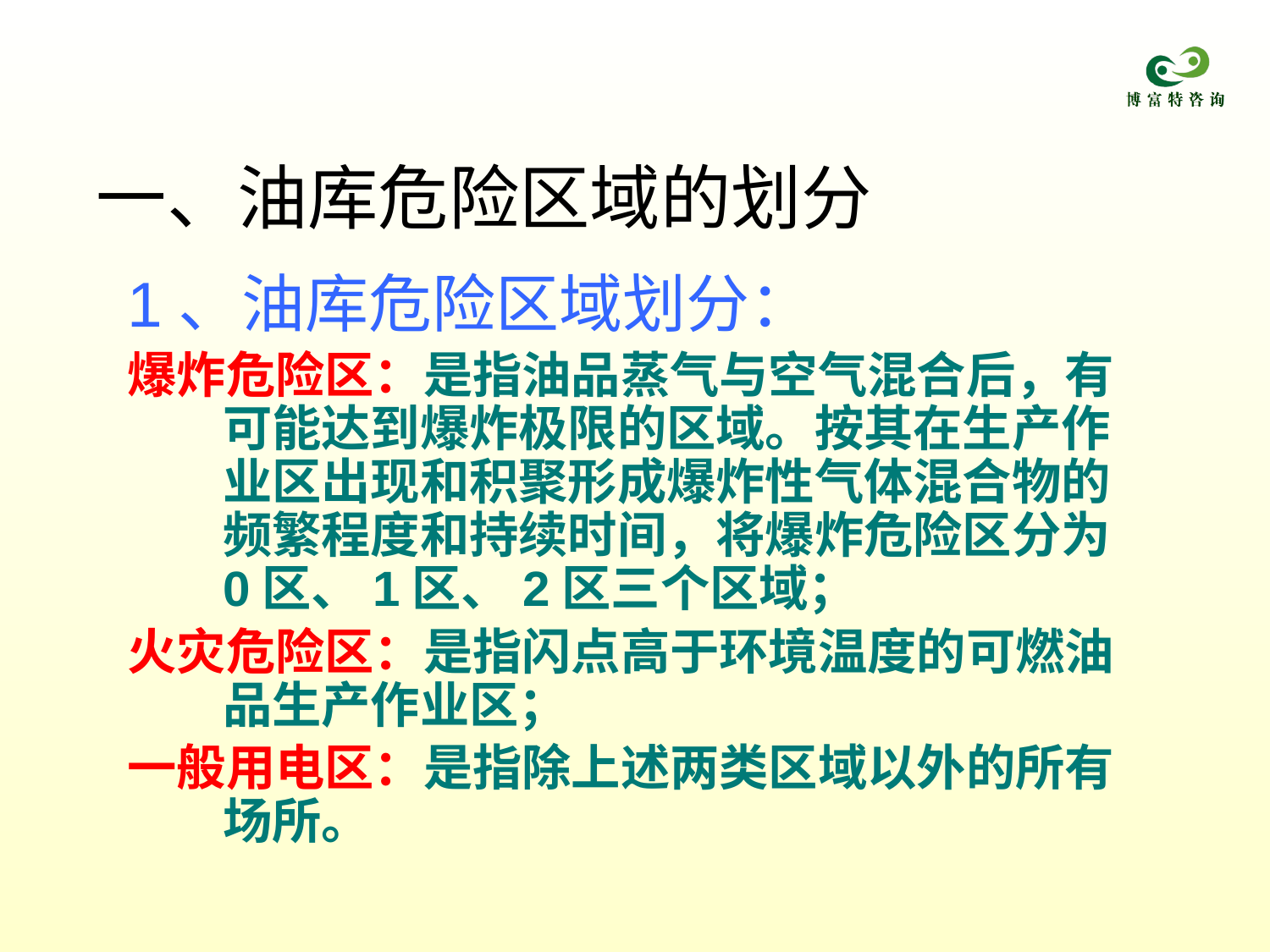

# 一、油库危险区域的划分
1、油库危险区域划分：
爆炸危险区：是指油品蒸气与空气混合后，有可能达到爆炸极限的区域。按其在生产作业区出现和积聚形成爆炸性气体混合物的频繁程度和持续时间，将爆炸危险区分为0区、1区、2区三个区域；
火灾危险区：是指闪点高于环境温度的可燃油品生产作业区；
一般用电区：是指除上述两类区域以外的所有场所。

23